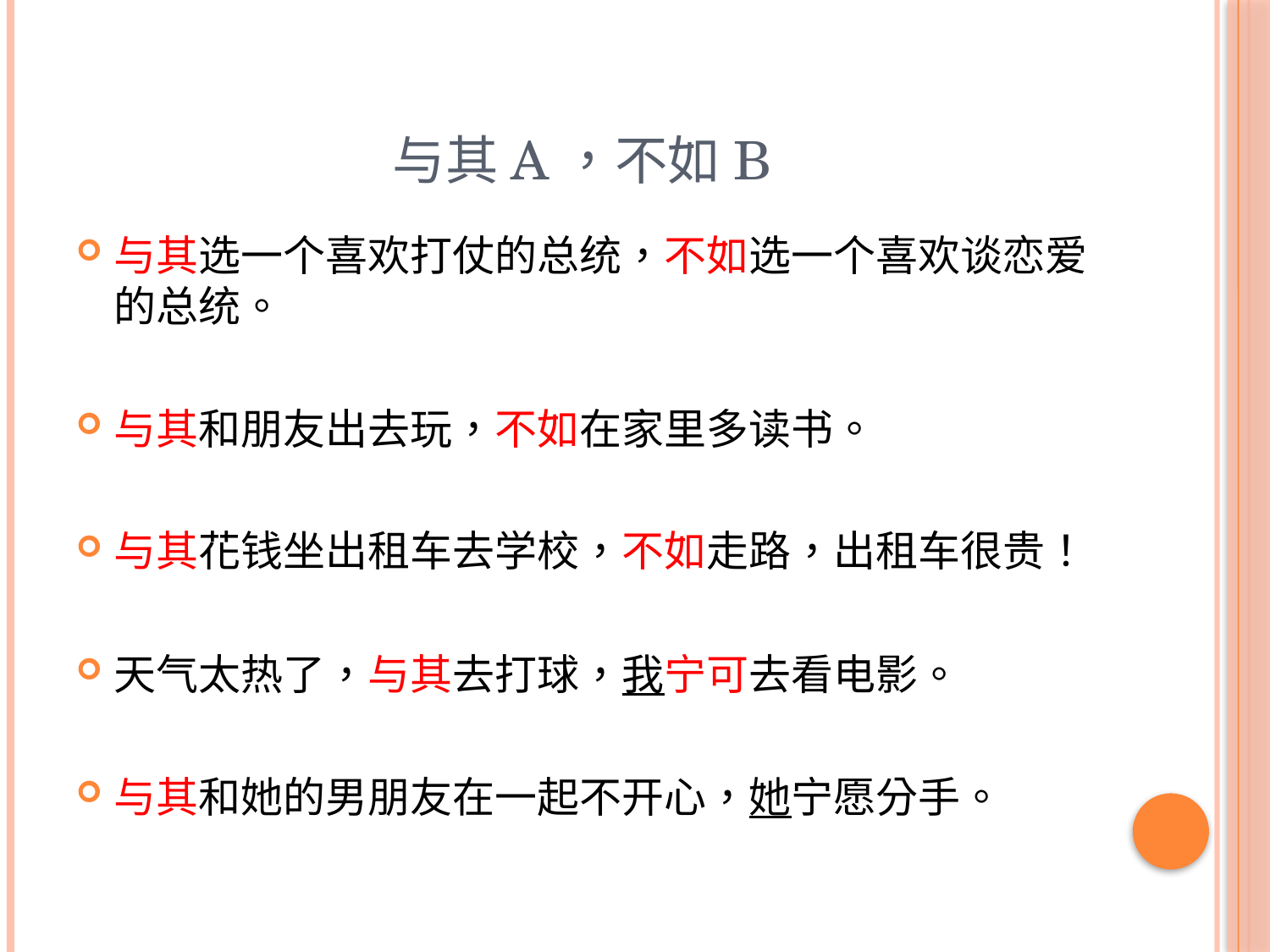

# 与其A，不如B
与其选一个喜欢打仗的总统，不如选一个喜欢谈恋爱的总统。

与其和朋友出去玩，不如在家里多读书。

与其花钱坐出租车去学校，不如走路，出租车很贵！

天气太热了，与其去打球，我宁可去看电影。

与其和她的男朋友在一起不开心，她宁愿分手。